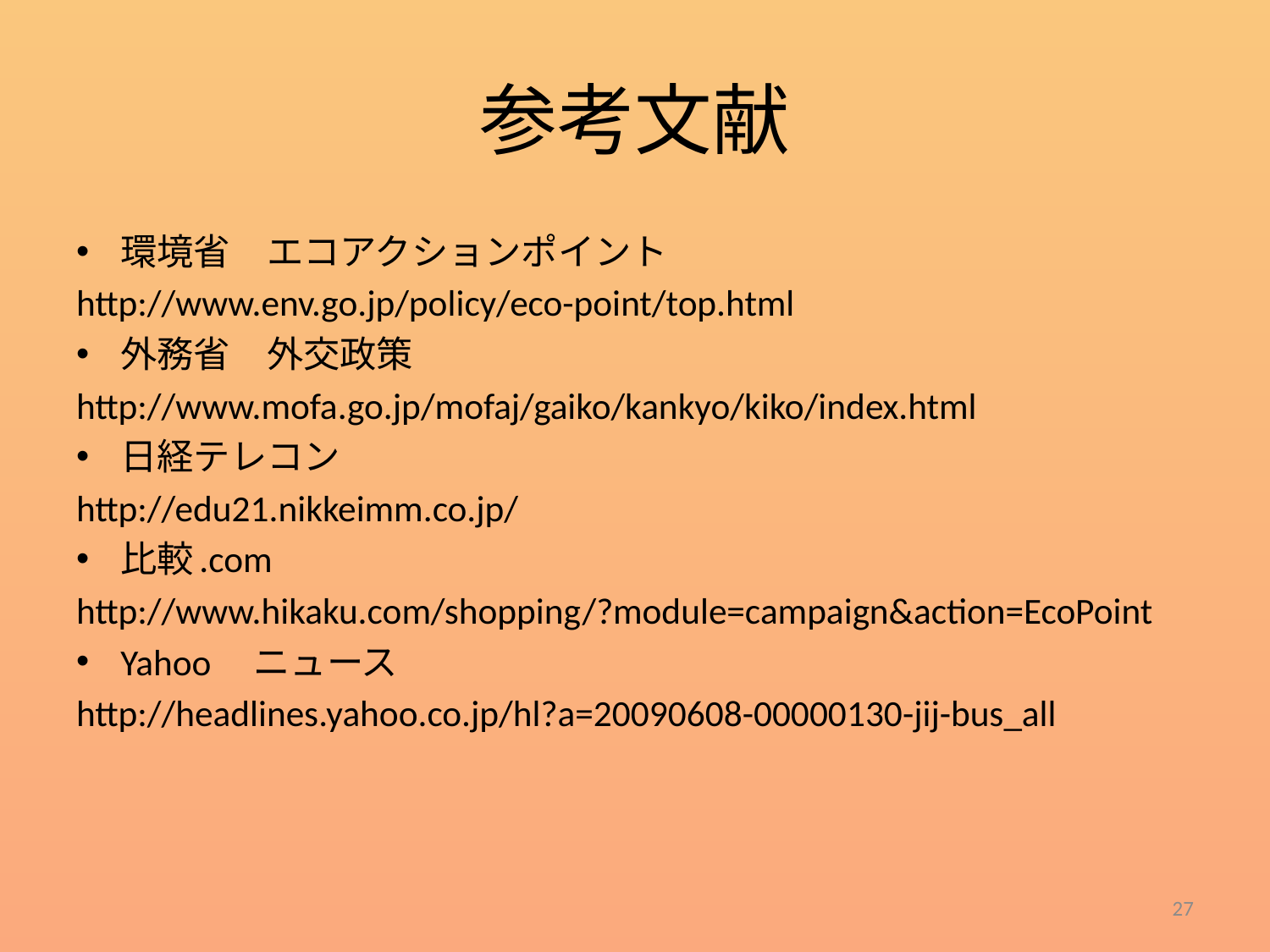

# 参考文献
環境省　エコアクションポイント
http://www.env.go.jp/policy/eco-point/top.html
外務省　外交政策
http://www.mofa.go.jp/mofaj/gaiko/kankyo/kiko/index.html
日経テレコン
http://edu21.nikkeimm.co.jp/
比較.com
http://www.hikaku.com/shopping/?module=campaign&action=EcoPoint
Yahoo　ニュース
http://headlines.yahoo.co.jp/hl?a=20090608-00000130-jij-bus_all

27